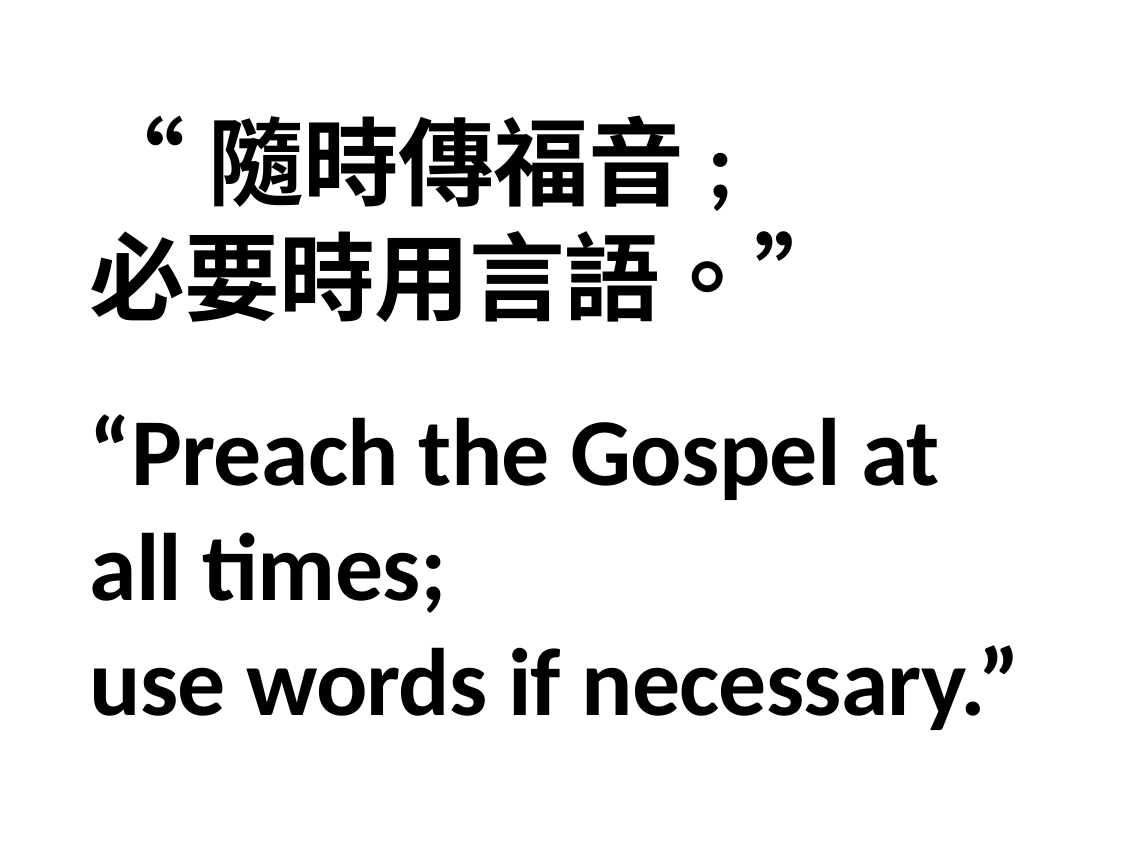

“隨時傳福音;
必要時用言語。”

“Preach the Gospel at all times;
use words if necessary.”